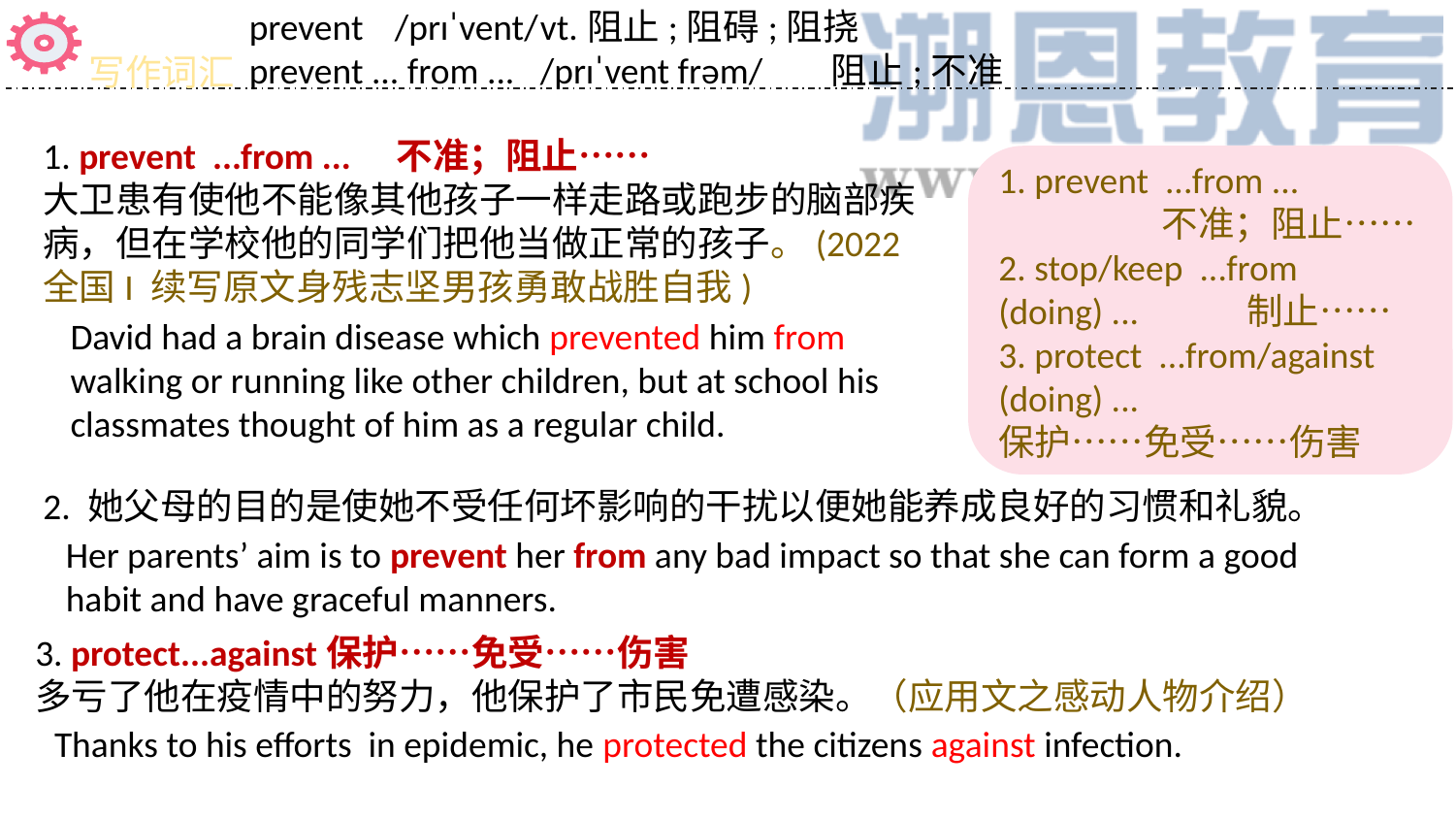

prevent	/prɪˈvent/	vt.阻止;阻碍;阻挠
prevent ... from ...	/prɪˈvent frəm/	阻止;不准

写作词汇
1. prevent  ...from ...　不准；阻止……
大卫患有使他不能像其他孩子一样走路或跑步的脑部疾病，但在学校他的同学们把他当做正常的孩子。(2022全国I 续写原文身残志坚男孩勇敢战胜自我)

1. prevent  ...from ...　　　　　           不准；阻止……
2. stop/keep  ...from (doing) ...            制止……
3. protect  ...from/against (doing) ...
保护……免受……伤害
David had a brain disease which prevented him from walking or running like other children, but at school his classmates thought of him as a regular child.
2. 她父母的目的是使她不受任何坏影响的干扰以便她能养成良好的习惯和礼貌。

Her parents’ aim is to prevent her from any bad impact so that she can form a good habit and have graceful manners.
3. protect...against 	保护……免受……伤害
多亏了他在疫情中的努力，他保护了市民免遭感染。（应用文之感动人物介绍）

Thanks to his efforts  in epidemic, he protected the citizens against infection.